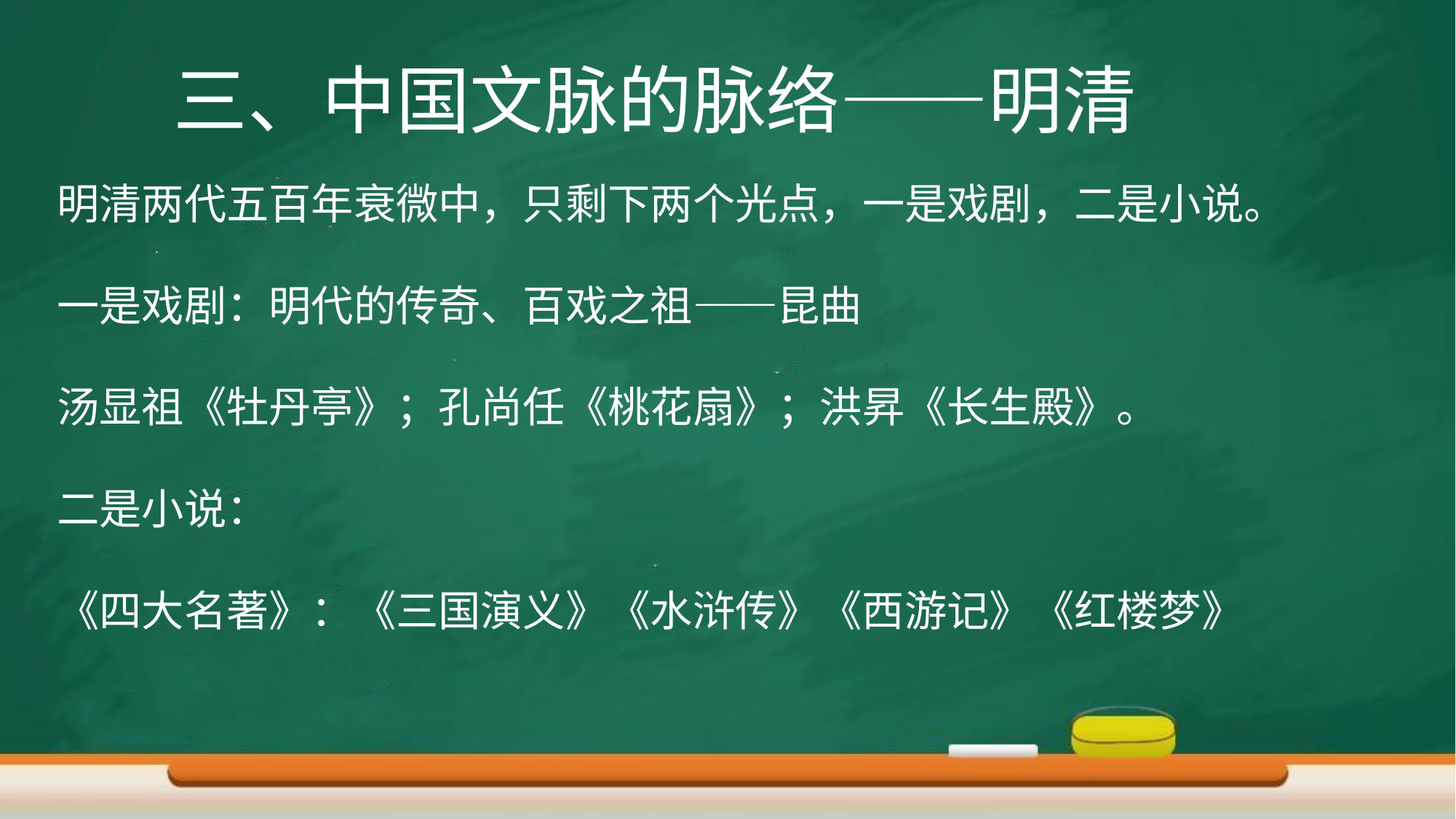

# 三、中国文脉的脉络——明清
明清两代五百年衰微中，只剩下两个光点，一是戏剧，二是小说。

一是戏剧：明代的传奇、百戏之祖——昆曲

汤显祖《牡丹亭》；孔尚任《桃花扇》；洪昇《长生殿》。

二是小说：

《四大名著》：《三国演义》《水浒传》《西游记》《红楼梦》